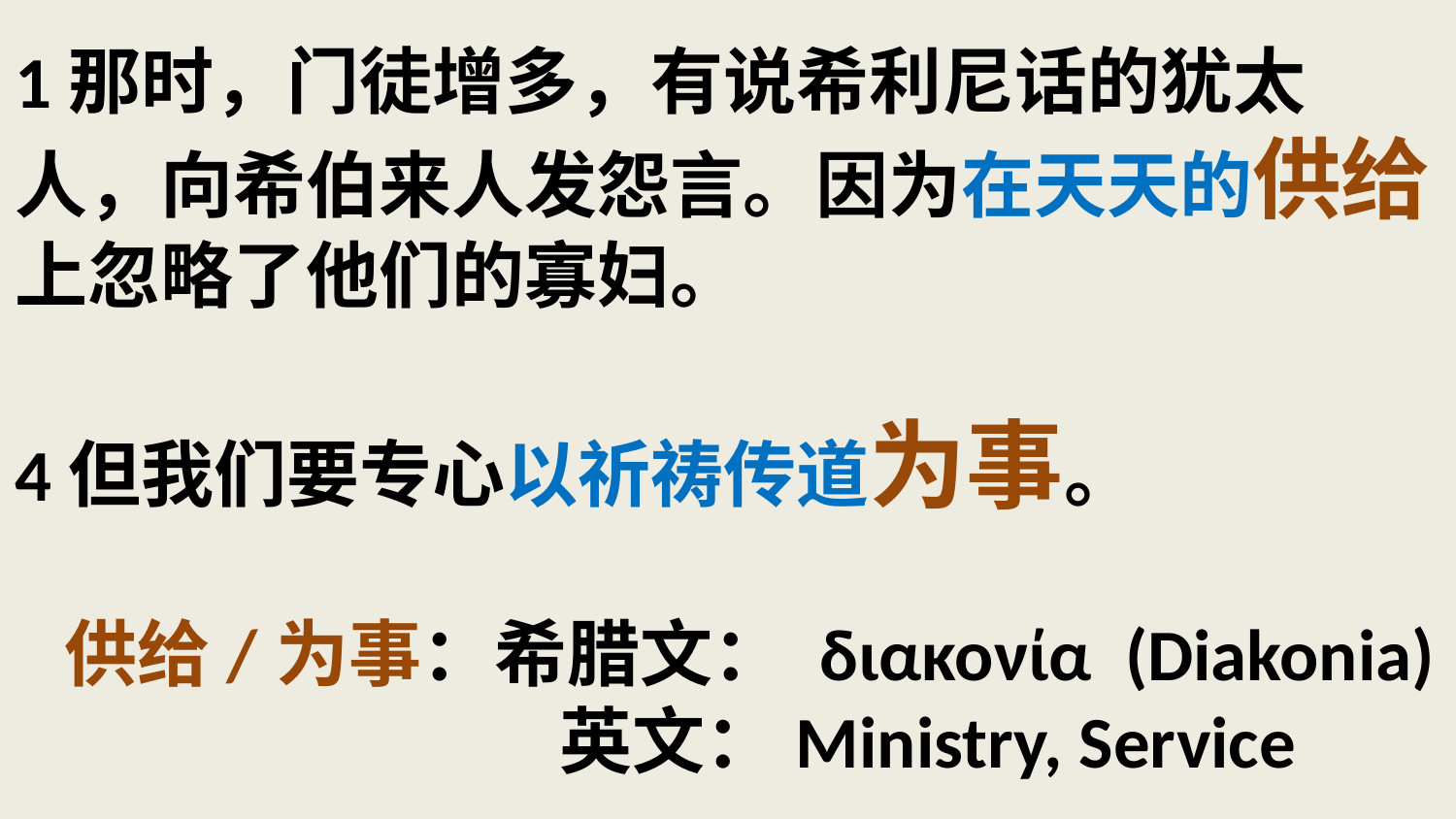

# 1那时，门徒增多，有说希利尼话的犹太人，向希伯来人发怨言。因为在天天的供给上忽略了他们的寡妇。 4但我们要专心以祈祷传道为事。 供给/为事：希腊文： διακονία  (Diakonia) 英文：Ministry, Service